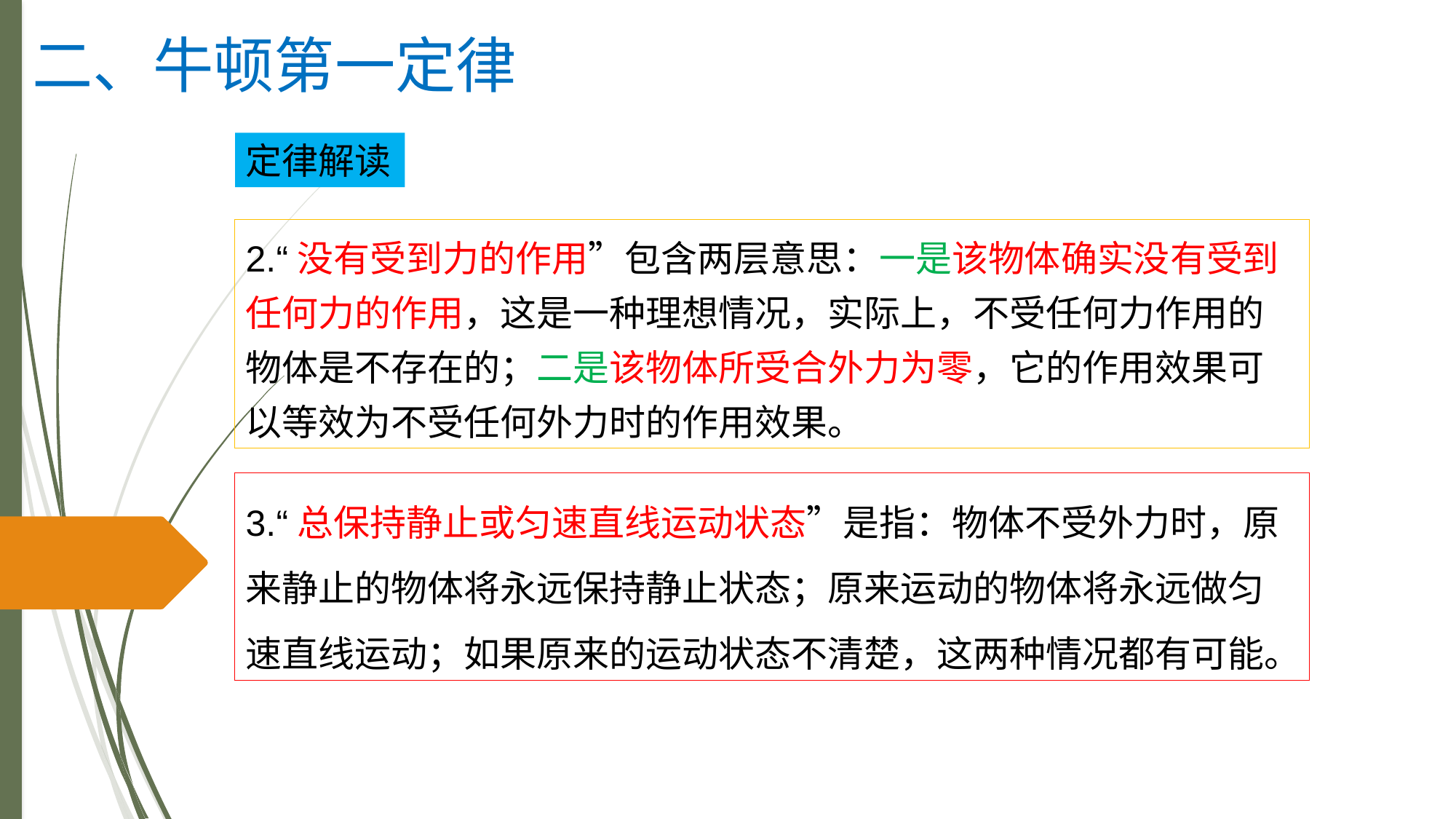

二、牛顿第一定律
定律解读
2.“没有受到力的作用”包含两层意思：一是该物体确实没有受到任何力的作用，这是一种理想情况，实际上，不受任何力作用的物体是不存在的；二是该物体所受合外力为零，它的作用效果可以等效为不受任何外力时的作用效果。
3.“总保持静止或匀速直线运动状态”是指：物体不受外力时，原来静止的物体将永远保持静止状态；原来运动的物体将永远做匀速直线运动；如果原来的运动状态不清楚，这两种情况都有可能。